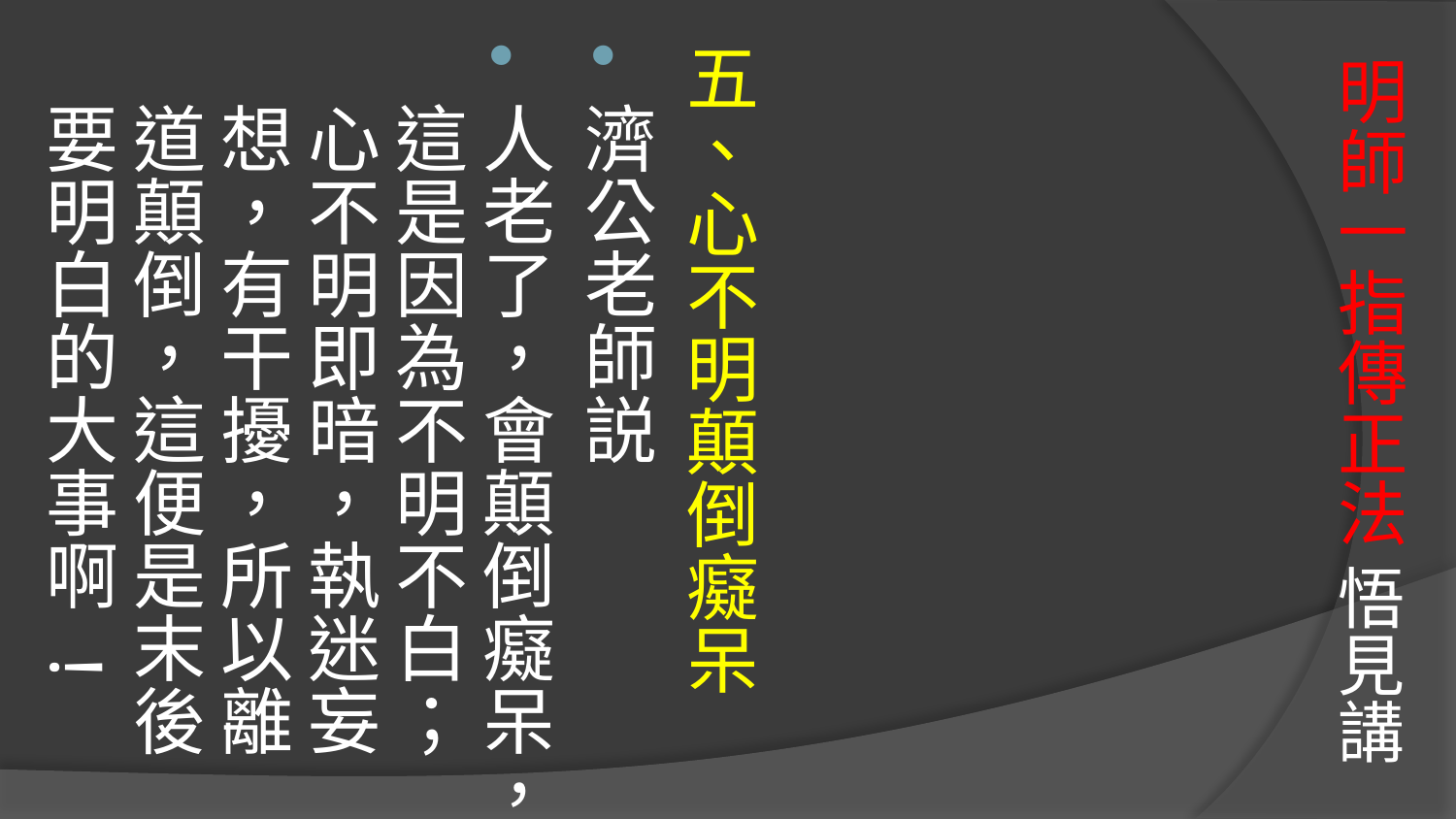

五、心不明顛倒癡呆
濟公老師説
人老了，會顛倒癡呆，這是因為不明不白；心不明即暗，執迷妄想，有干擾，所以離道顛倒，這便是末後要明白的大事啊 !
# 明師一指傳正法 悟見講